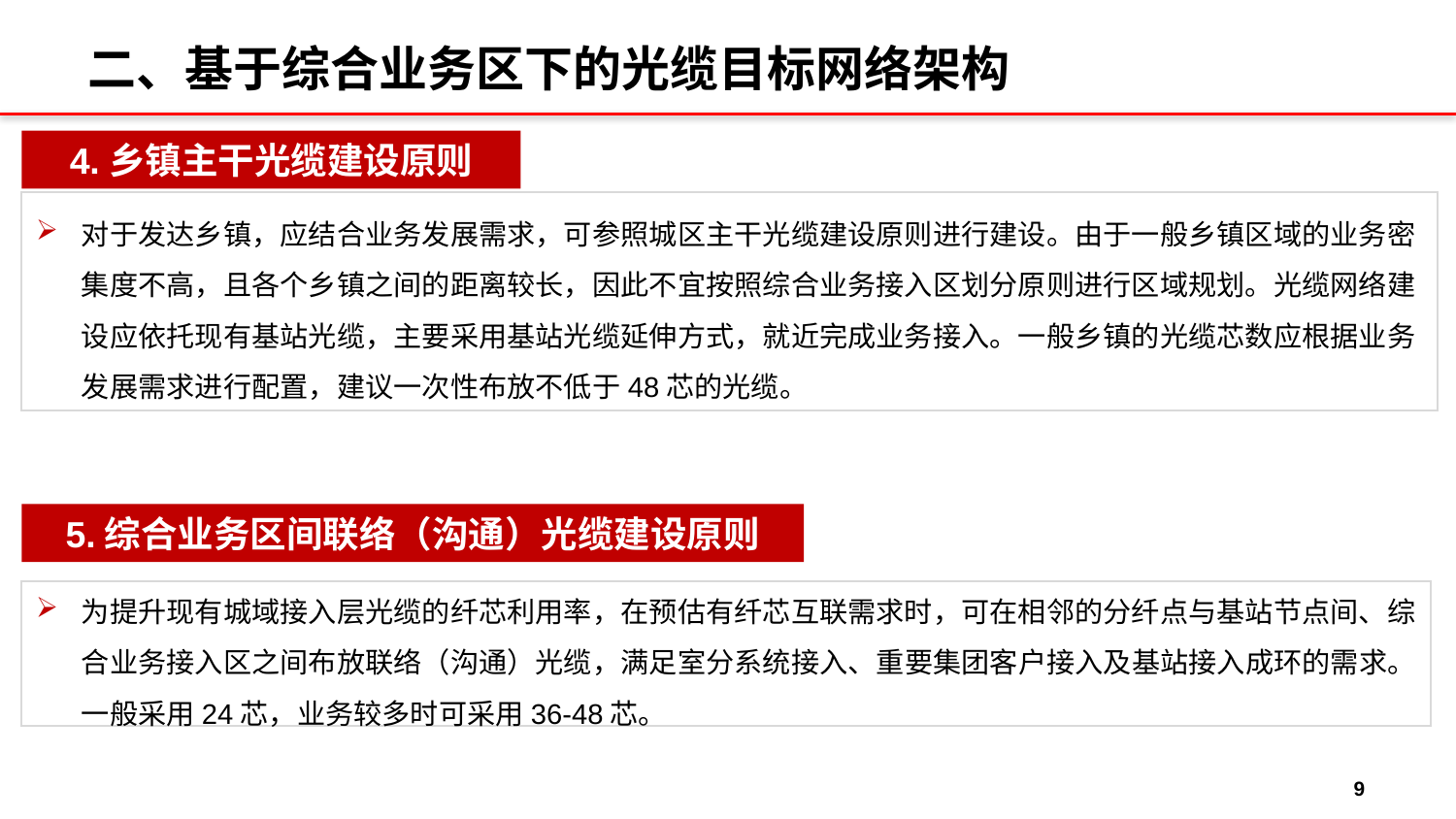

二、基于综合业务区下的光缆目标网络架构
4.乡镇主干光缆建设原则
对于发达乡镇，应结合业务发展需求，可参照城区主干光缆建设原则进行建设。由于一般乡镇区域的业务密集度不高，且各个乡镇之间的距离较长，因此不宜按照综合业务接入区划分原则进行区域规划。光缆网络建设应依托现有基站光缆，主要采用基站光缆延伸方式，就近完成业务接入。一般乡镇的光缆芯数应根据业务发展需求进行配置，建议一次性布放不低于48芯的光缆。
5.综合业务区间联络（沟通）光缆建设原则
为提升现有城域接入层光缆的纤芯利用率，在预估有纤芯互联需求时，可在相邻的分纤点与基站节点间、综合业务接入区之间布放联络（沟通）光缆，满足室分系统接入、重要集团客户接入及基站接入成环的需求。一般采用24芯，业务较多时可采用36-48芯。